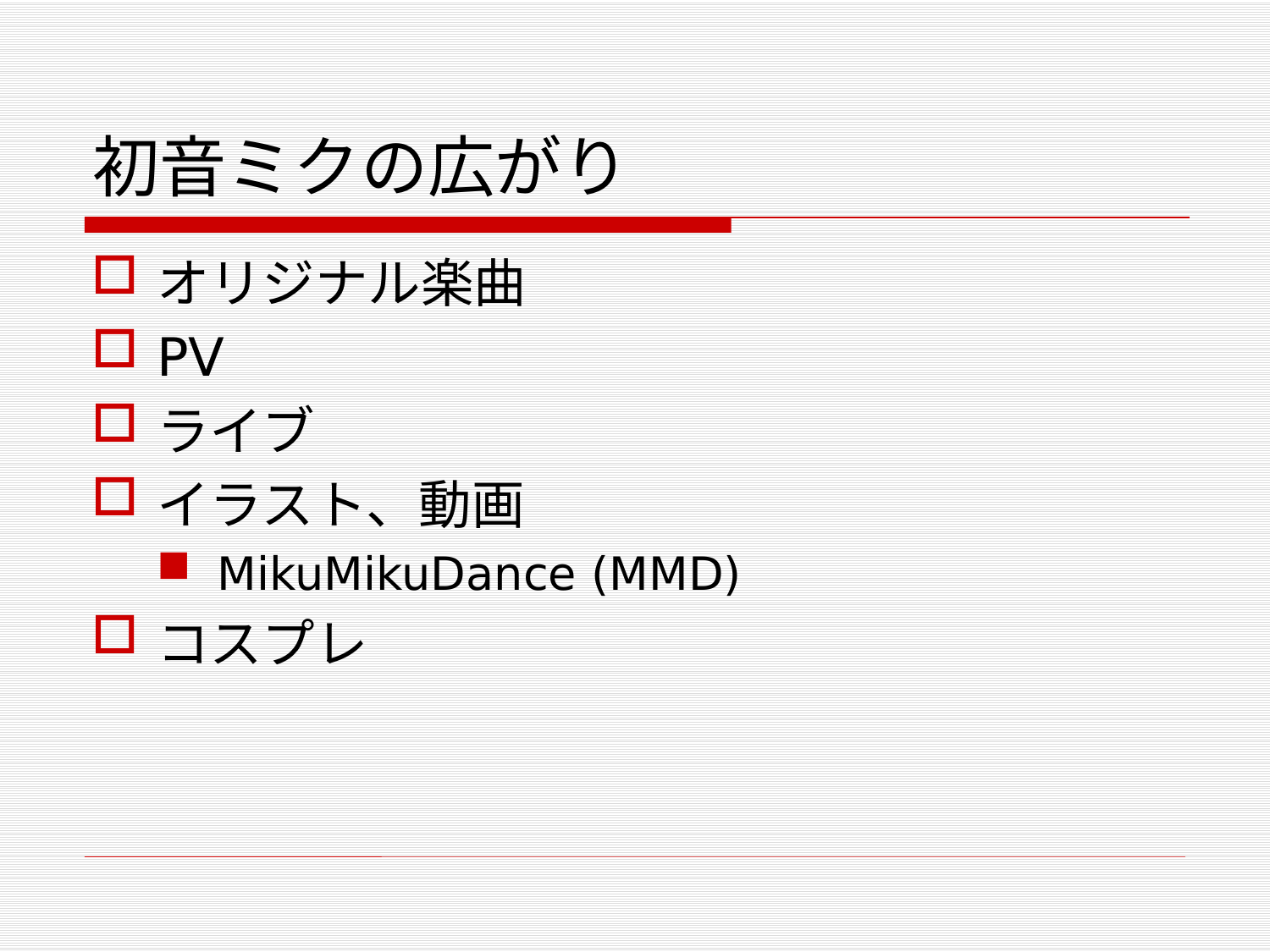

# 初音ミクの広がり
オリジナル楽曲
PV
ライブ
イラスト、動画
MikuMikuDance (MMD)
コスプレ